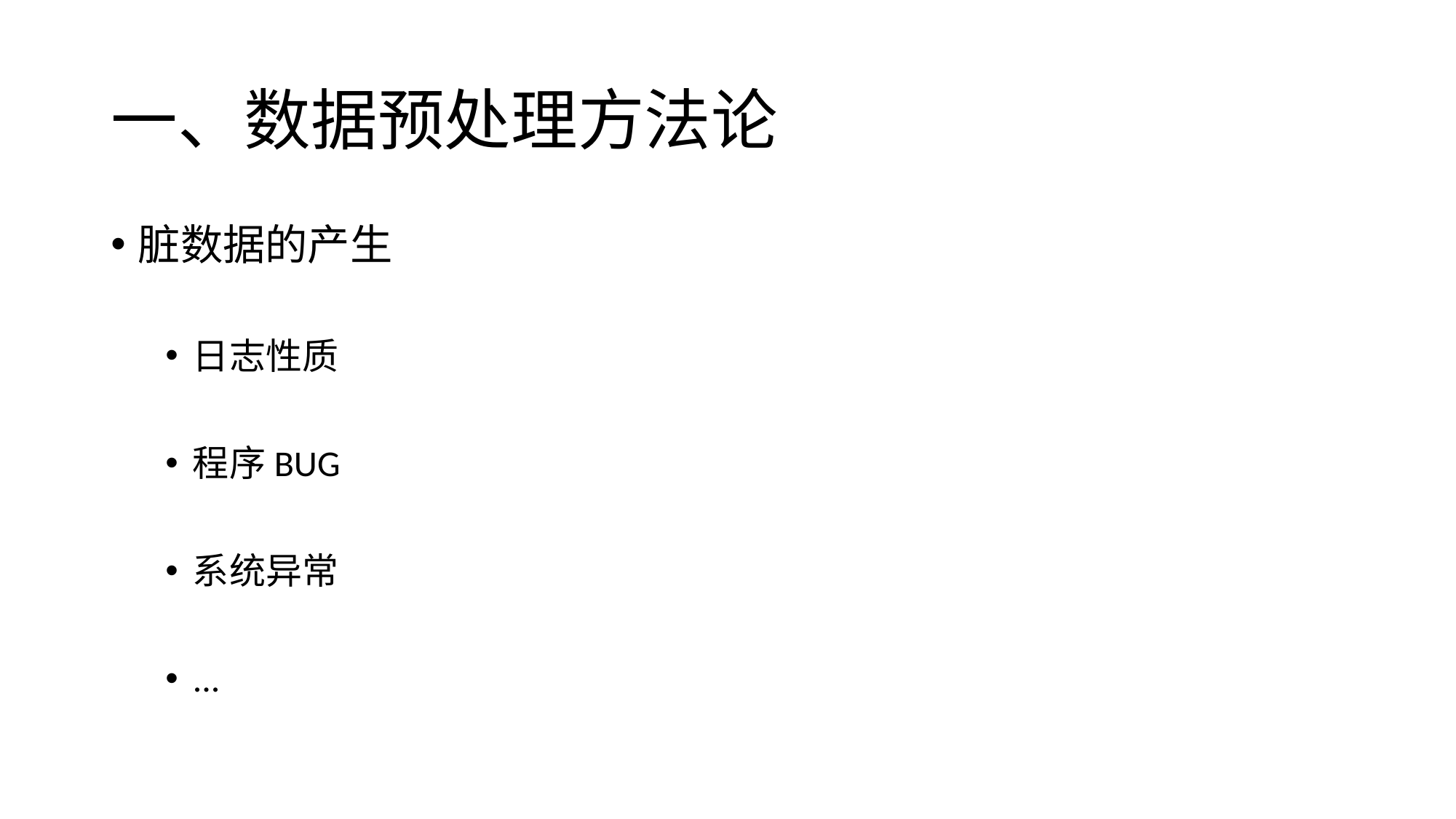

# 一、数据预处理方法论
脏数据的产生

日志性质

程序BUG

系统异常

...